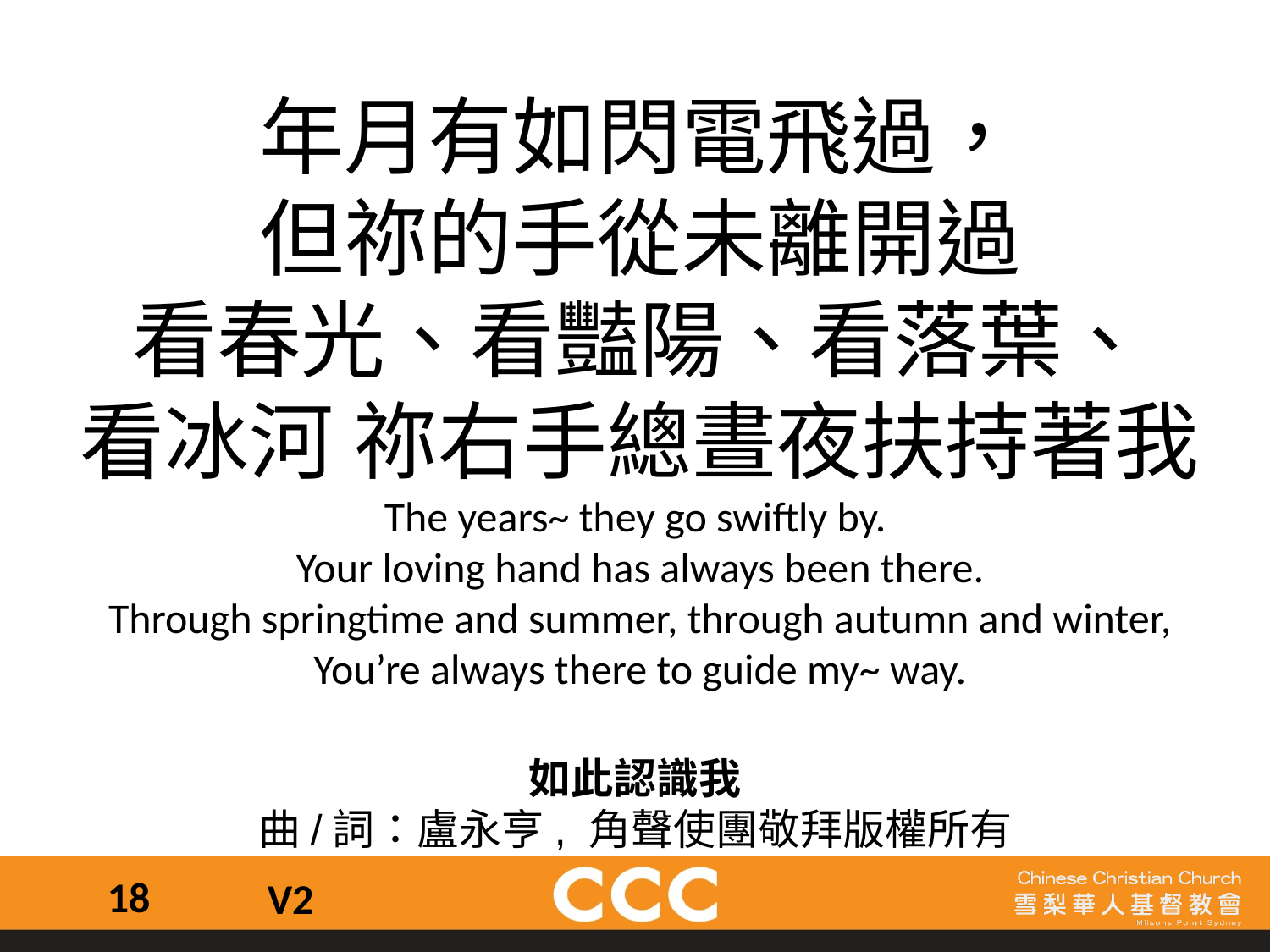

年月有如閃電飛過，
但祢的手從未離開過
看春光、看豔陽、看落葉、
看冰河 祢右手總晝夜扶持著我
The years~ they go swiftly by.
Your loving hand has always been there.
Through springtime and summer, through autumn and winter,
You’re always there to guide my~ way.
如此認識我
曲/詞：盧永亨, 角聲使團敬拜版權所有
18
V2